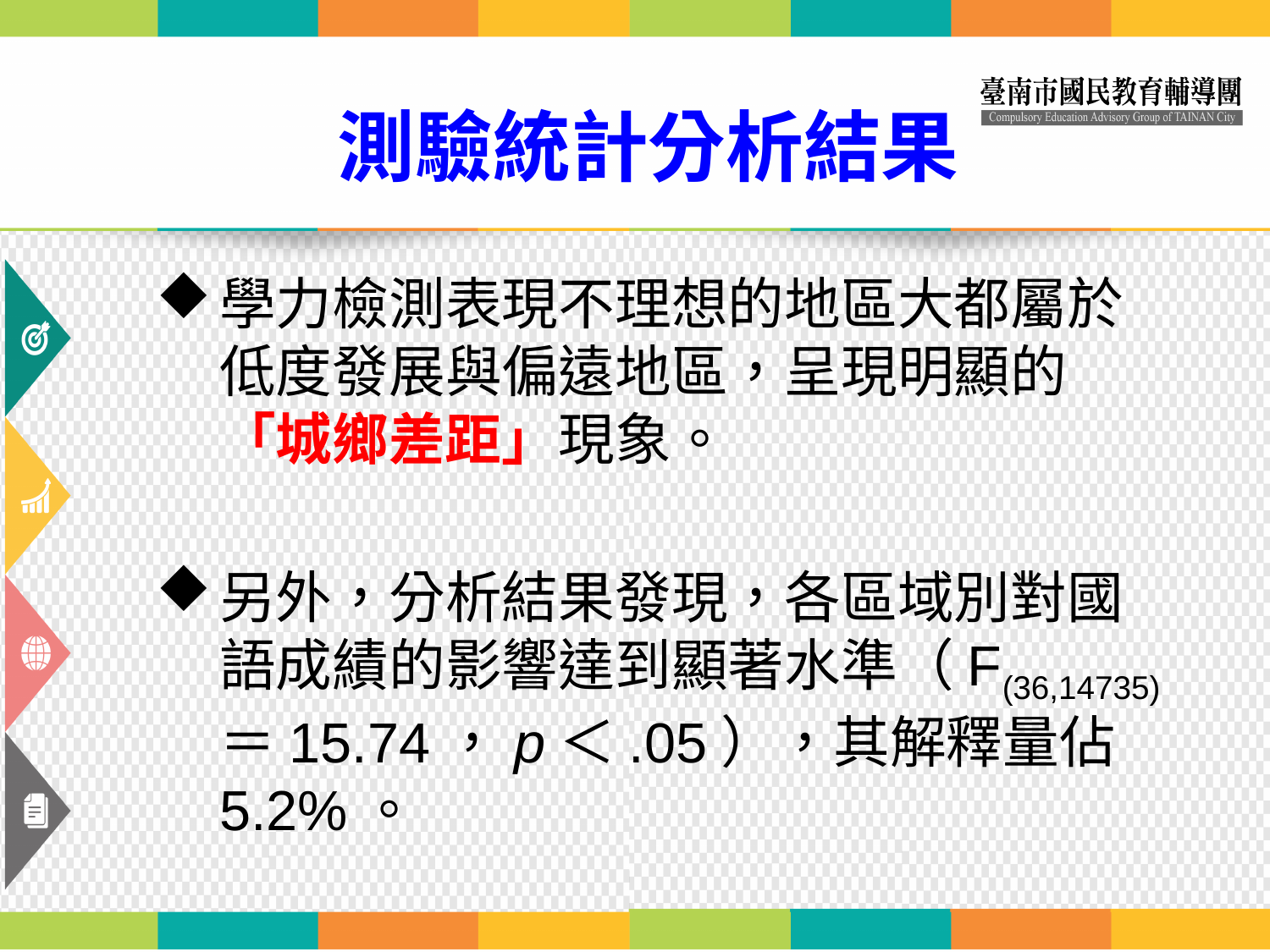

# 測驗統計分析結果
學力檢測表現不理想的地區大都屬於低度發展與偏遠地區，呈現明顯的「城鄉差距」現象。

另外，分析結果發現，各區域別對國語成績的影響達到顯著水準（F(36,14735)＝15.74，p＜.05），其解釋量佔5.2%。